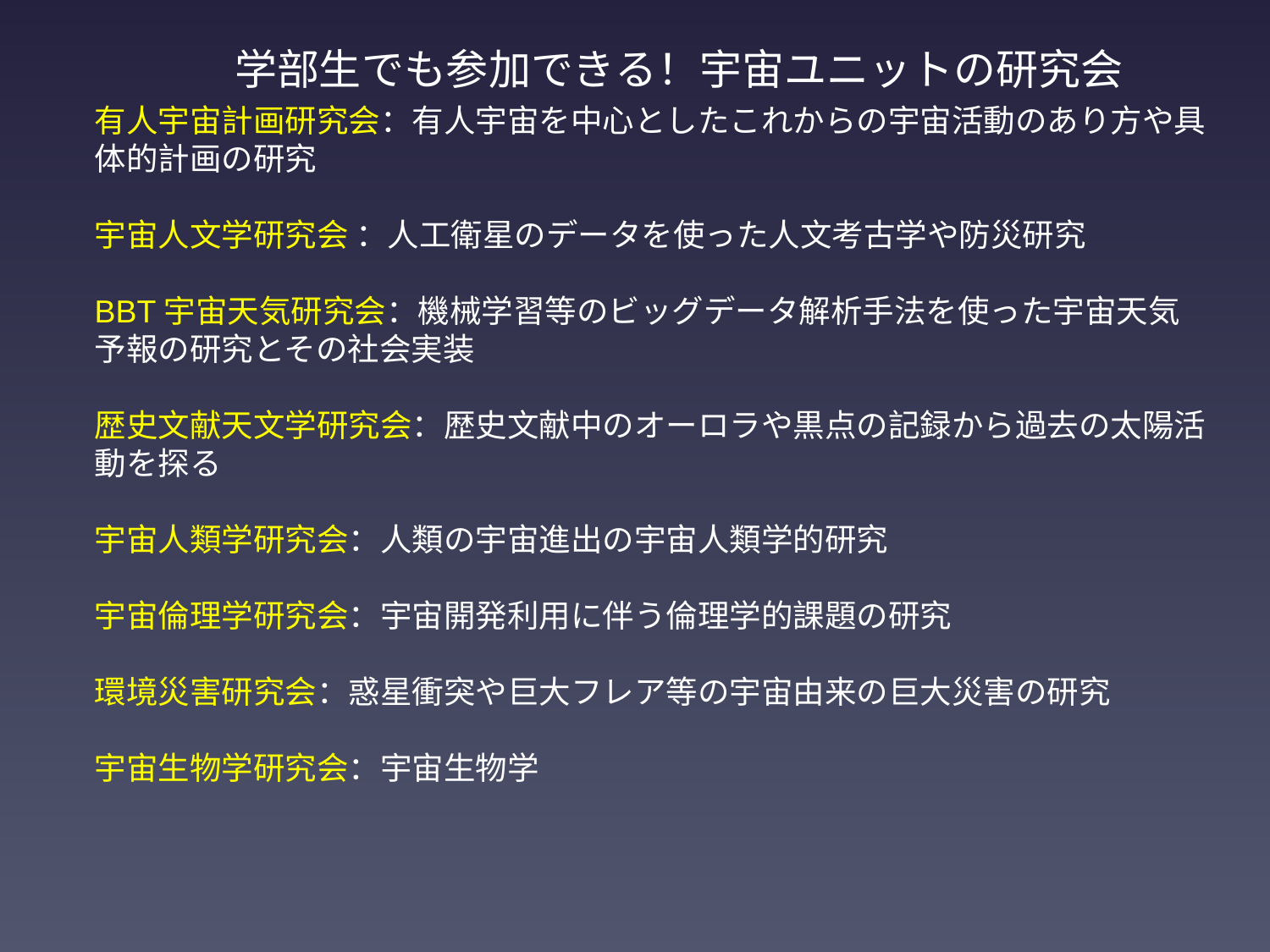

# 学部生でも参加できる！宇宙ユニットの研究会
有人宇宙計画研究会：有人宇宙を中心としたこれからの宇宙活動のあり方や具体的計画の研究

宇宙人文学研究会 ：人工衛星のデータを使った人文考古学や防災研究

BBT宇宙天気研究会：機械学習等のビッグデータ解析手法を使った宇宙天気予報の研究とその社会実装

歴史文献天文学研究会：歴史文献中のオーロラや黒点の記録から過去の太陽活動を探る

宇宙人類学研究会：人類の宇宙進出の宇宙人類学的研究

宇宙倫理学研究会：宇宙開発利用に伴う倫理学的課題の研究

環境災害研究会：惑星衝突や巨大フレア等の宇宙由来の巨大災害の研究

宇宙生物学研究会：宇宙生物学